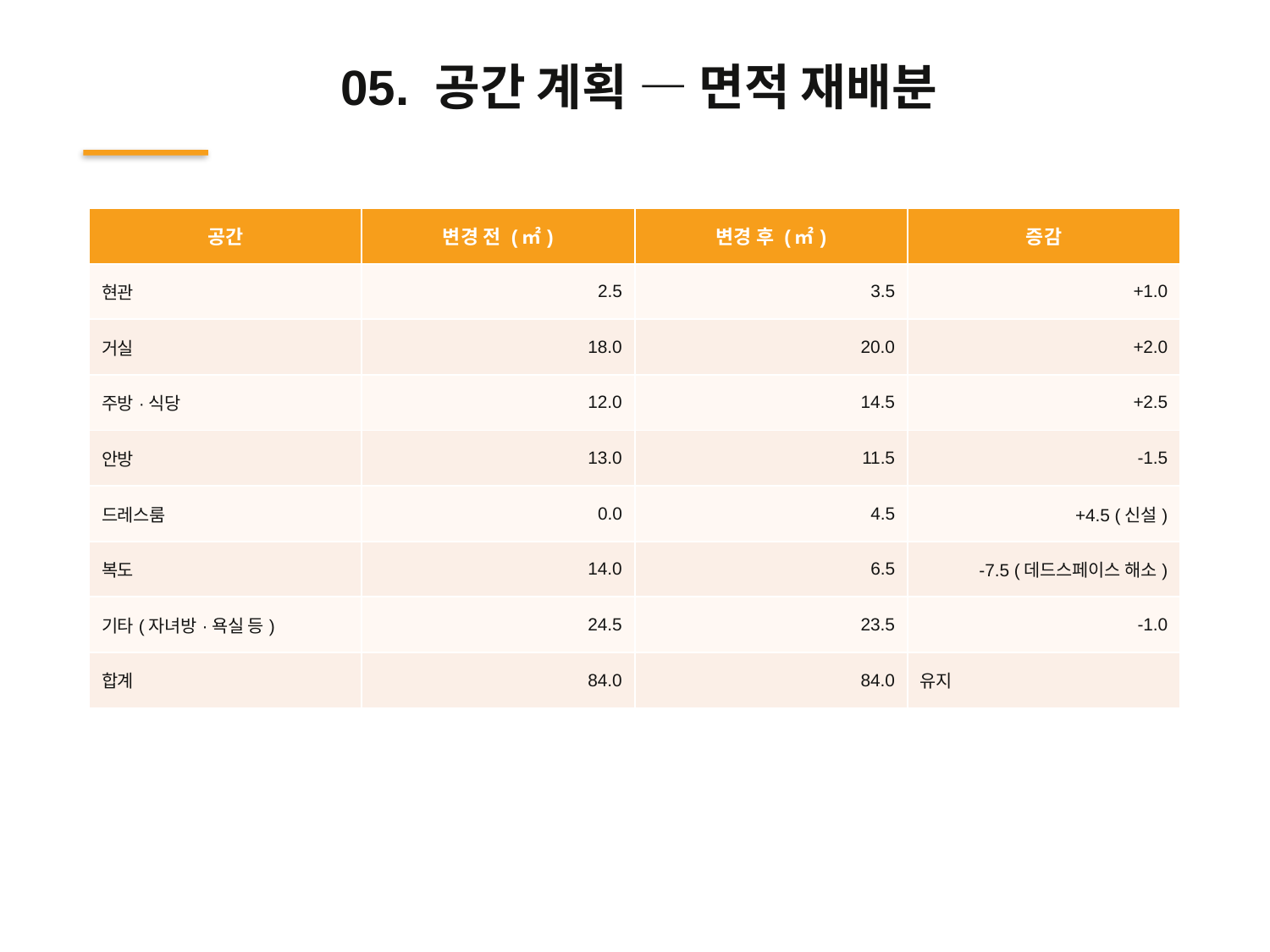

05. 공간 계획 — 면적 재배분

| 공간 | 변경 전 (㎡) | 변경 후 (㎡) | 증감 |
| --- | --- | --- | --- |
| 현관 | 2.5 | 3.5 | +1.0 |
| 거실 | 18.0 | 20.0 | +2.0 |
| 주방·식당 | 12.0 | 14.5 | +2.5 |
| 안방 | 13.0 | 11.5 | -1.5 |
| 드레스룸 | 0.0 | 4.5 | +4.5 (신설) |
| 복도 | 14.0 | 6.5 | -7.5 (데드스페이스 해소) |
| 기타(자녀방·욕실 등) | 24.5 | 23.5 | -1.0 |
| 합계 | 84.0 | 84.0 | 유지 |